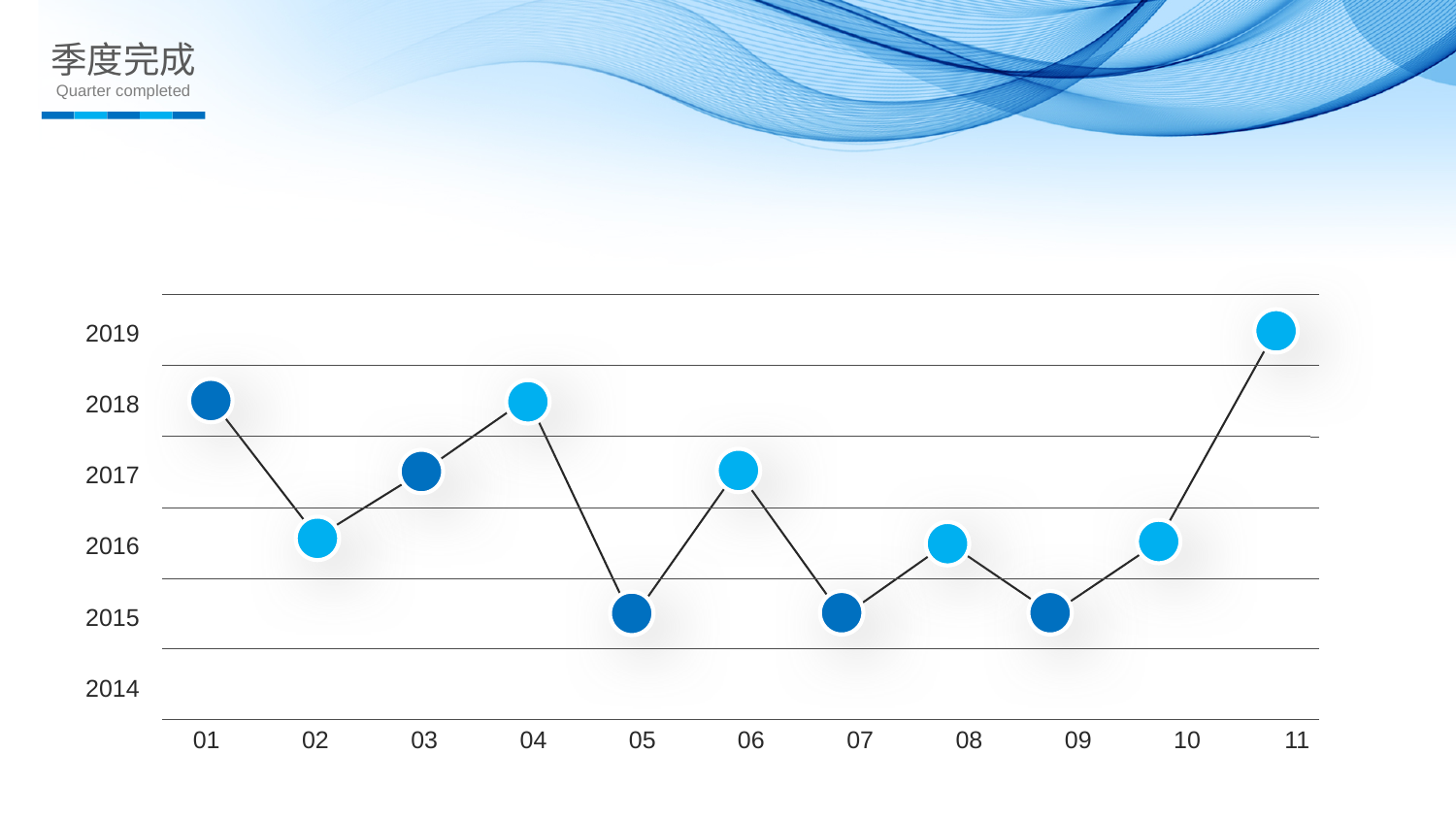

季度完成
Quarter completed

2019
2018
2017
2016
2015
2014
01
02
03
04
05
06
07
08
09
10
11